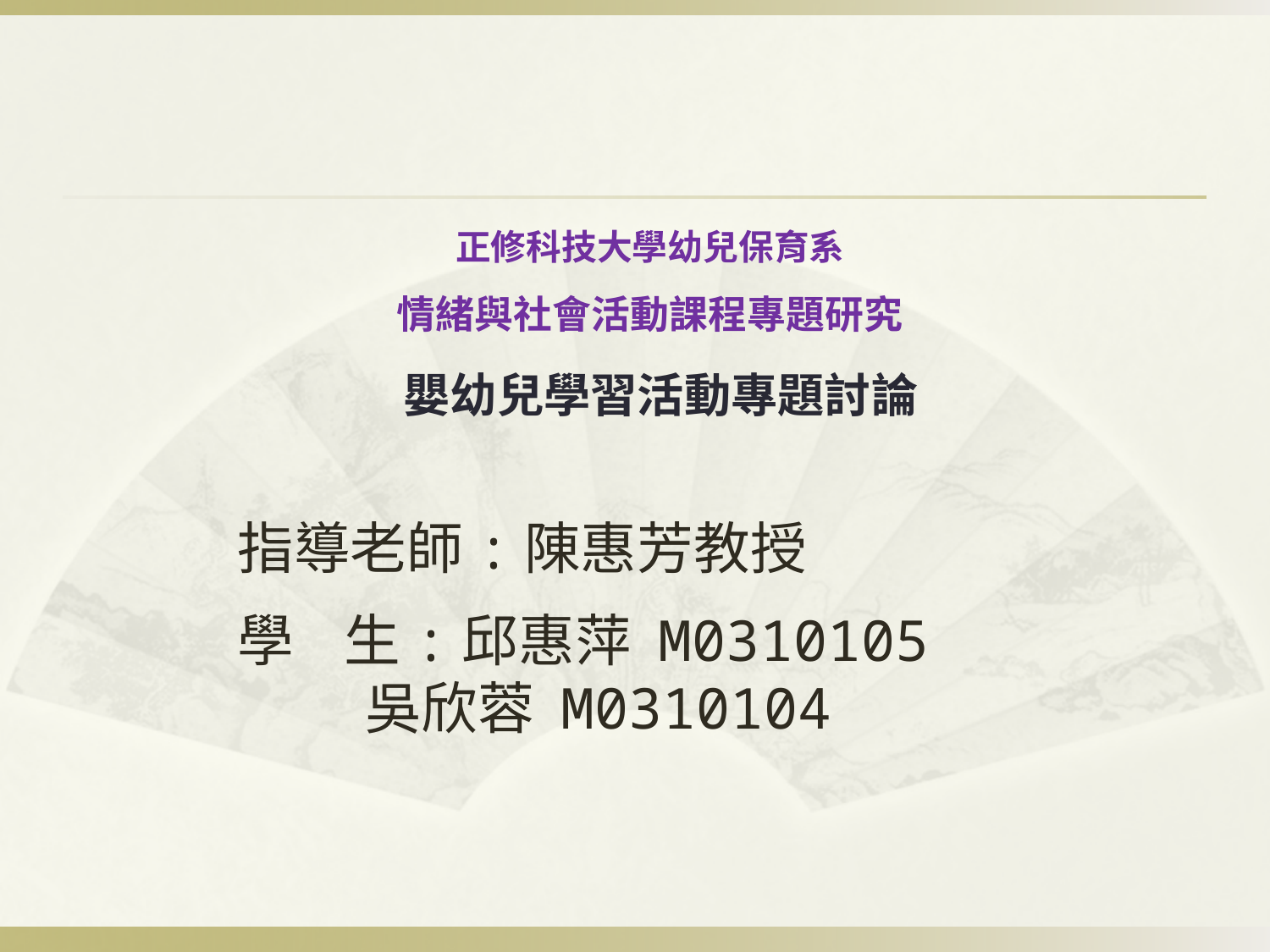

# 正修科技大學幼兒保育系 情緒與社會活動課程專題研究 嬰幼兒學習活動專題討論
指導老師:陳惠芳教授

學    生:邱惠萍 M0310105
         吳欣蓉 M0310104